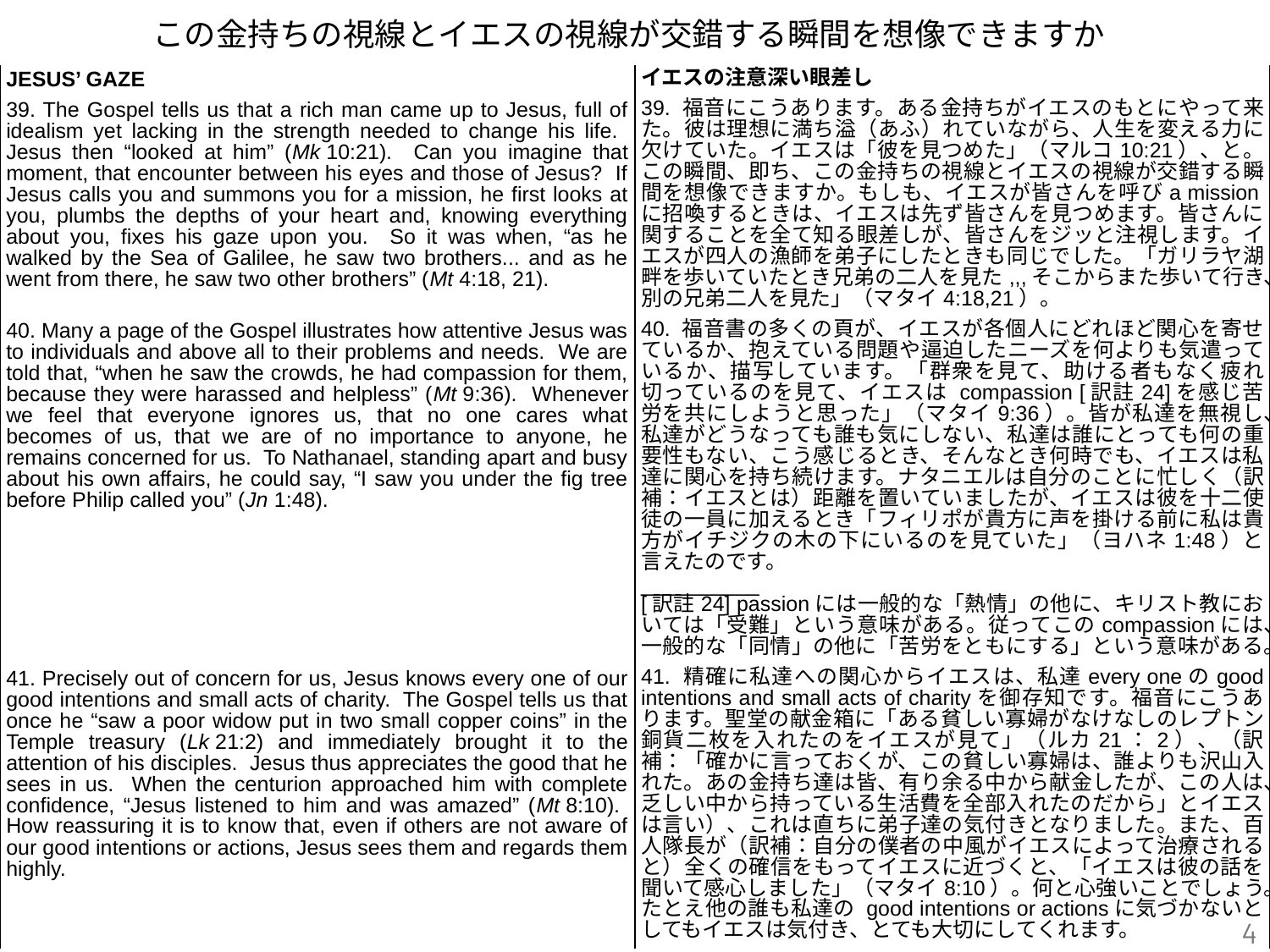

# この金持ちの視線とイエスの視線が交錯する瞬間を想像できますか
| JESUS’ GAZE | イエスの注意深い眼差し |
| --- | --- |
| 39. The Gospel tells us that a rich man came up to Jesus, full of idealism yet lacking in the strength needed to change his life. Jesus then “looked at him” (Mk 10:21). Can you imagine that moment, that encounter between his eyes and those of Jesus? If Jesus calls you and summons you for a mission, he first looks at you, plumbs the depths of your heart and, knowing everything about you, fixes his gaze upon you. So it was when, “as he walked by the Sea of Galilee, he saw two brothers... and as he went from there, he saw two other brothers” (Mt 4:18, 21). | 39. 福音にこうあります。ある金持ちがイエスのもとにやって来た。彼は理想に満ち溢（あふ）れていながら、人生を変える力に欠けていた。イエスは「彼を見つめた」（マルコ10:21）、と。この瞬間、即ち、この金持ちの視線とイエスの視線が交錯する瞬間を想像できますか。もしも、イエスが皆さんを呼びa missionに招喚するときは、イエスは先ず皆さんを見つめます。皆さんに関することを全て知る眼差しが、皆さんをジッと注視します。イエスが四人の漁師を弟子にしたときも同じでした。「ガリラヤ湖畔を歩いていたとき兄弟の二人を見た,,,そこからまた歩いて行き、別の兄弟二人を見た」（マタイ4:18,21）。 |
| 40. Many a page of the Gospel illustrates how attentive Jesus was to individuals and above all to their problems and needs. We are told that, “when he saw the crowds, he had compassion for them, because they were harassed and helpless” (Mt 9:36). Whenever we feel that everyone ignores us, that no one cares what becomes of us, that we are of no importance to anyone, he remains concerned for us. To Nathanael, standing apart and busy about his own affairs, he could say, “I saw you under the fig tree before Philip called you” (Jn 1:48). | 40. 福音書の多くの頁が、イエスが各個人にどれほど関心を寄せているか、抱えている問題や逼迫したニーズを何よりも気遣っているか、描写しています。「群衆を見て、助ける者もなく疲れ切っているのを見て、イエスは compassion [訳註24]を感じ苦労を共にしようと思った」（マタイ9:36）。皆が私達を無視し、私達がどうなっても誰も気にしない、私達は誰にとっても何の重要性もない、こう感じるとき、そんなとき何時でも、イエスは私達に関心を持ち続けます。ナタニエルは自分のことに忙しく（訳補：イエスとは）距離を置いていましたが、イエスは彼を十二使徒の一員に加えるとき「フィリポが貴方に声を掛ける前に私は貴方がイチジクの木の下にいるのを見ていた」（ヨハネ1:48）と言えたのです。 \_\_\_\_\_\_\_\_\_\_ [訳註24] passionには一般的な「熱情」の他に、キリスト教においては「受難」という意味がある。従ってこのcompassionには、一般的な「同情」の他に「苦労をともにする」という意味がある。 |
| 41. Precisely out of concern for us, Jesus knows every one of our good intentions and small acts of charity. The Gospel tells us that once he “saw a poor widow put in two small copper coins” in the Temple treasury (Lk 21:2) and immediately brought it to the attention of his disciples. Jesus thus appreciates the good that he sees in us. When the centurion approached him with complete confidence, “Jesus listened to him and was amazed” (Mt 8:10). How reassuring it is to know that, even if others are not aware of our good intentions or actions, Jesus sees them and regards them highly. | 41. 精確に私達への関心からイエスは、私達every oneのgood intentions and small acts of charityを御存知です。福音にこうあります。聖堂の献金箱に「ある貧しい寡婦がなけなしのレプトン銅貨二枚を入れたのをイエスが見て」（ルカ21：2）、（訳補：「確かに言っておくが、この貧しい寡婦は、誰よりも沢山入れた。あの金持ち達は皆、有り余る中から献金したが、この人は、乏しい中から持っている生活費を全部入れたのだから」とイエスは言い）、これは直ちに弟子達の気付きとなりました。また、百人隊長が（訳補：自分の僕者の中風がイエスによって治療されると）全くの確信をもってイエスに近づくと、「イエスは彼の話を聞いて感心しました」（マタイ8:10）。何と心強いことでしょう。たとえ他の誰も私達の good intentions or actionsに気づかないとしてもイエスは気付き、とても大切にしてくれます。 |
4